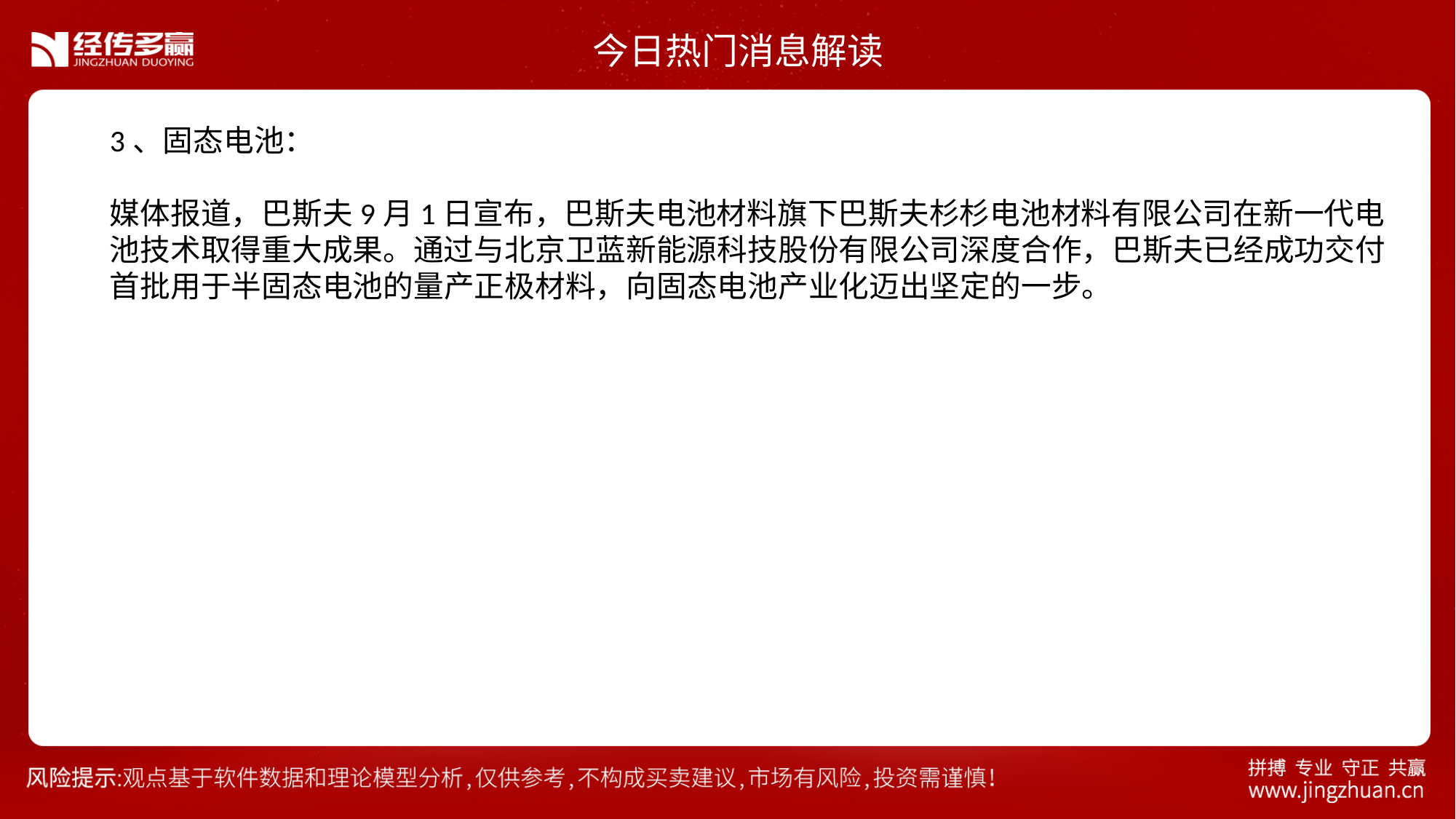

今日热门消息解读
3、固态电池：

媒体报道，巴斯夫9月1日宣布，巴斯夫电池材料旗下巴斯夫杉杉电池材料有限公司在新一代电池技术取得重大成果。通过与北京卫蓝新能源科技股份有限公司深度合作，巴斯夫已经成功交付首批用于半固态电池的量产正极材料，向固态电池产业化迈出坚定的一步。